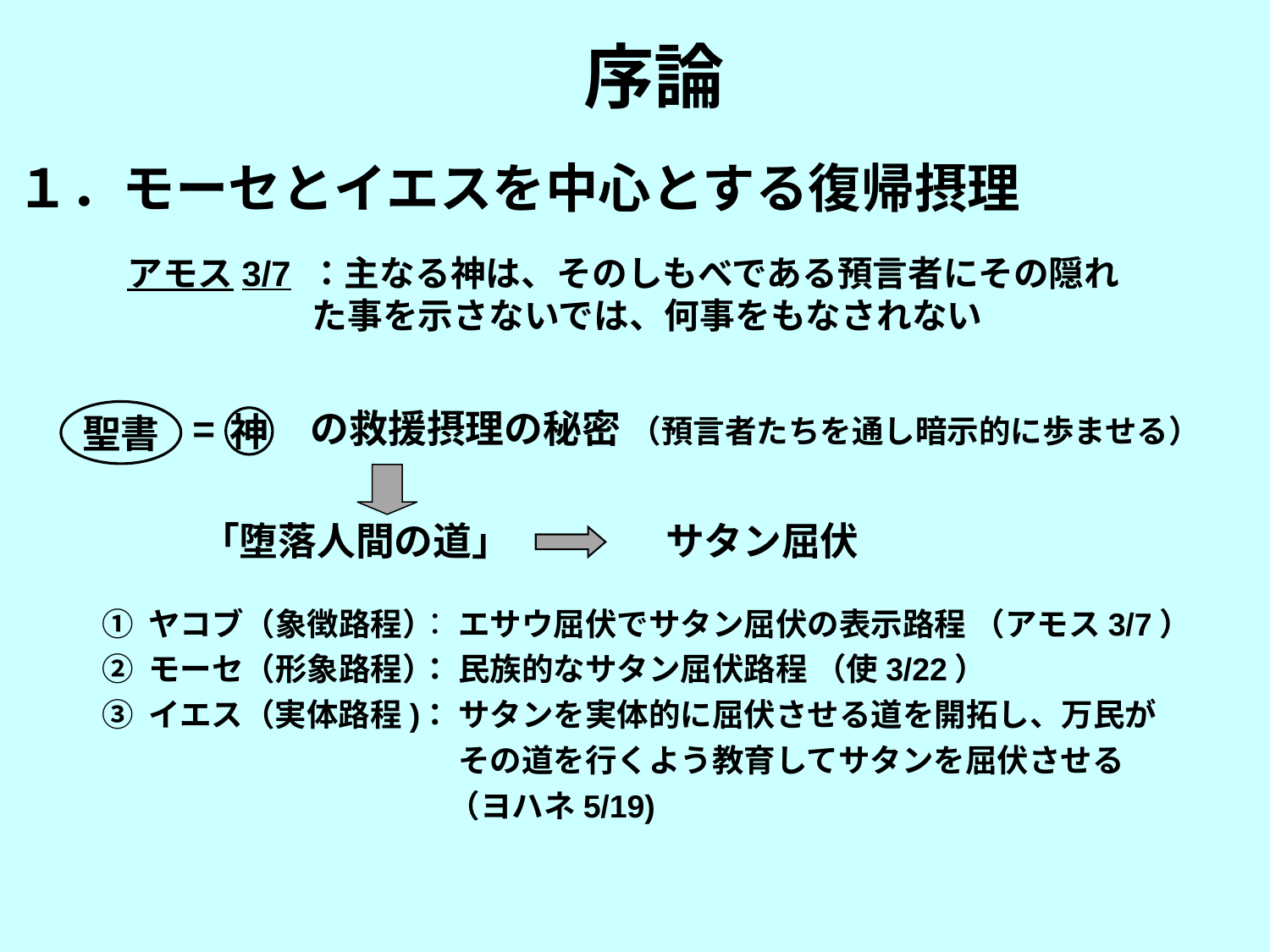

序論
１．モーセとイエスを中心とする復帰摂理
アモス3/7 ：主なる神は、そのしもべである預言者にその隠れ　　　　　　　　 た事を示さないでは、何事をもなされない
=　　 の救援摂理の秘密 （預言者たちを通し暗示的に歩ませる）
聖書
神

「堕落人間の道」　　　　サタン屈伏

① ヤコブ（象徴路程）
② モーセ（形象路程）
③ イエス（実体路程)
： エサウ屈伏でサタン屈伏の表示路程 （アモス3/7）
： 民族的なサタン屈伏路程 （使3/22）
： サタンを実体的に屈伏させる道を開拓し、万民が
　 その道を行くよう教育してサタンを屈伏させる
   （ヨハネ5/19)